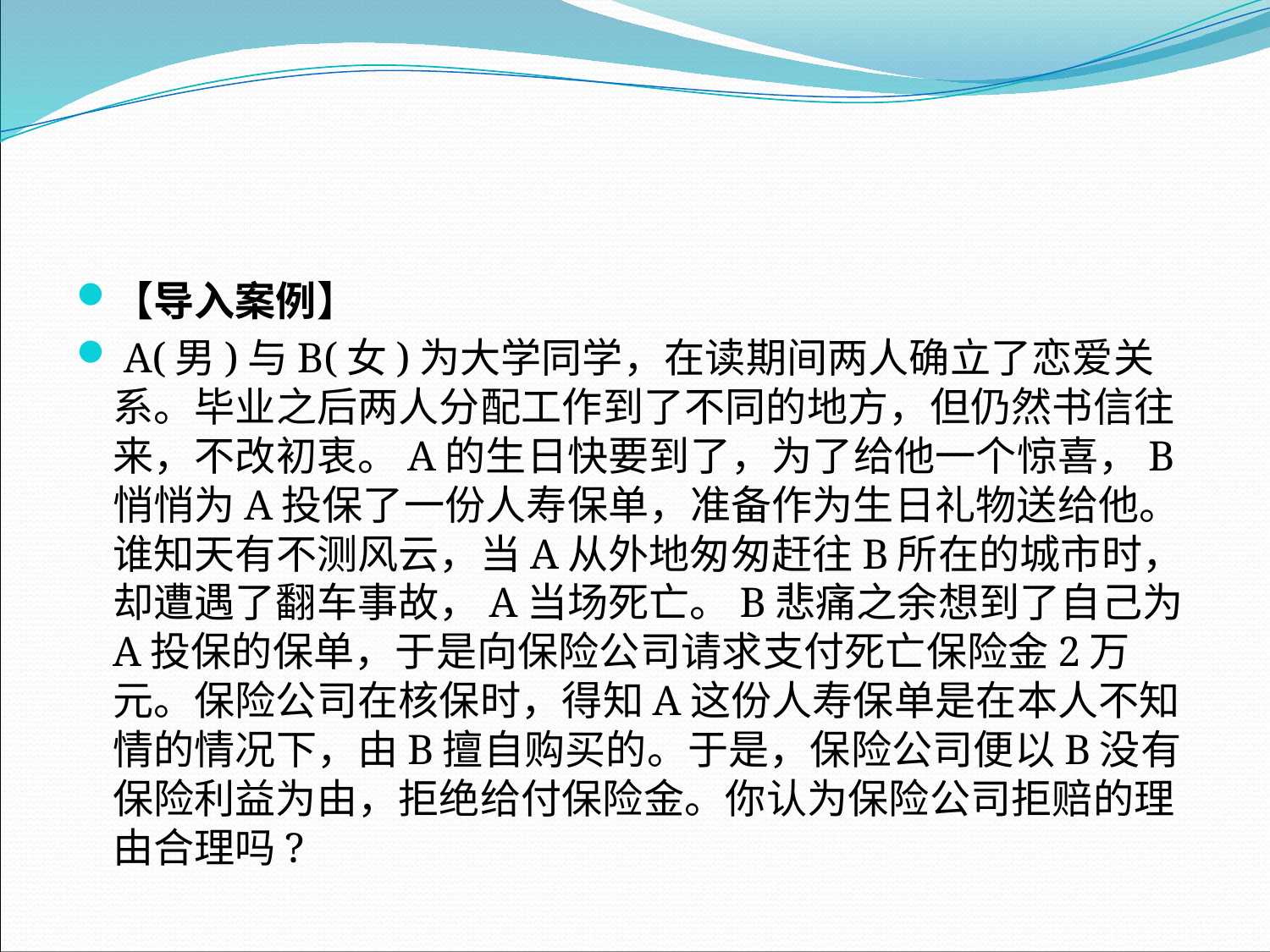

#
【导入案例】
 A(男)与B(女)为大学同学，在读期间两人确立了恋爱关系。毕业之后两人分配工作到了不同的地方，但仍然书信往来，不改初衷。A的生日快要到了，为了给他一个惊喜，B悄悄为A投保了一份人寿保单，准备作为生日礼物送给他。谁知天有不测风云，当A从外地匆匆赶往B所在的城市时，却遭遇了翻车事故，A当场死亡。B悲痛之余想到了自己为A投保的保单，于是向保险公司请求支付死亡保险金2万元。保险公司在核保时，得知A这份人寿保单是在本人不知情的情况下，由B擅自购买的。于是，保险公司便以B没有保险利益为由，拒绝给付保险金。你认为保险公司拒赔的理由合理吗?